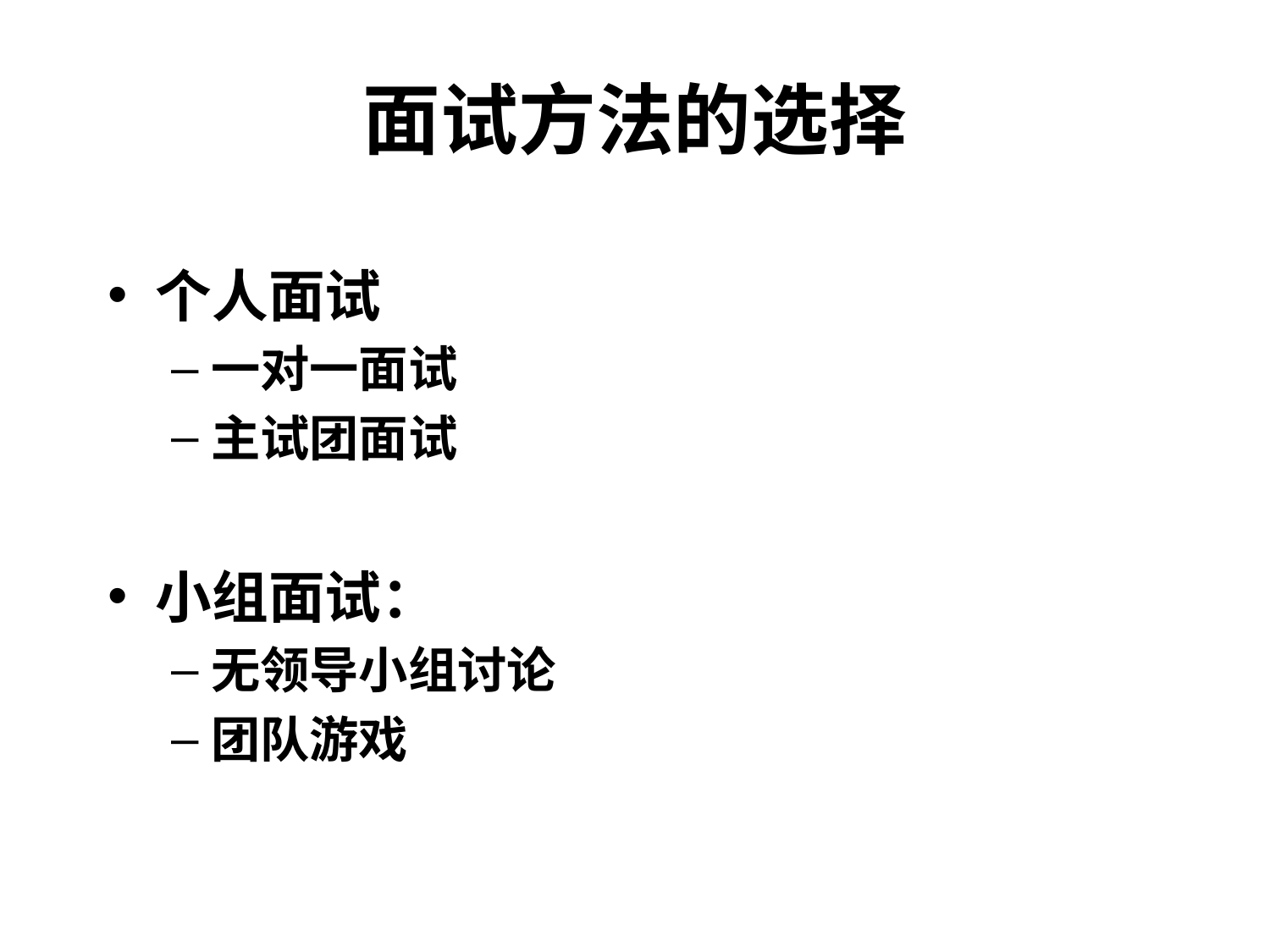

# 面试方法的选择
个人面试
一对一面试
主试团面试

小组面试：
无领导小组讨论
团队游戏